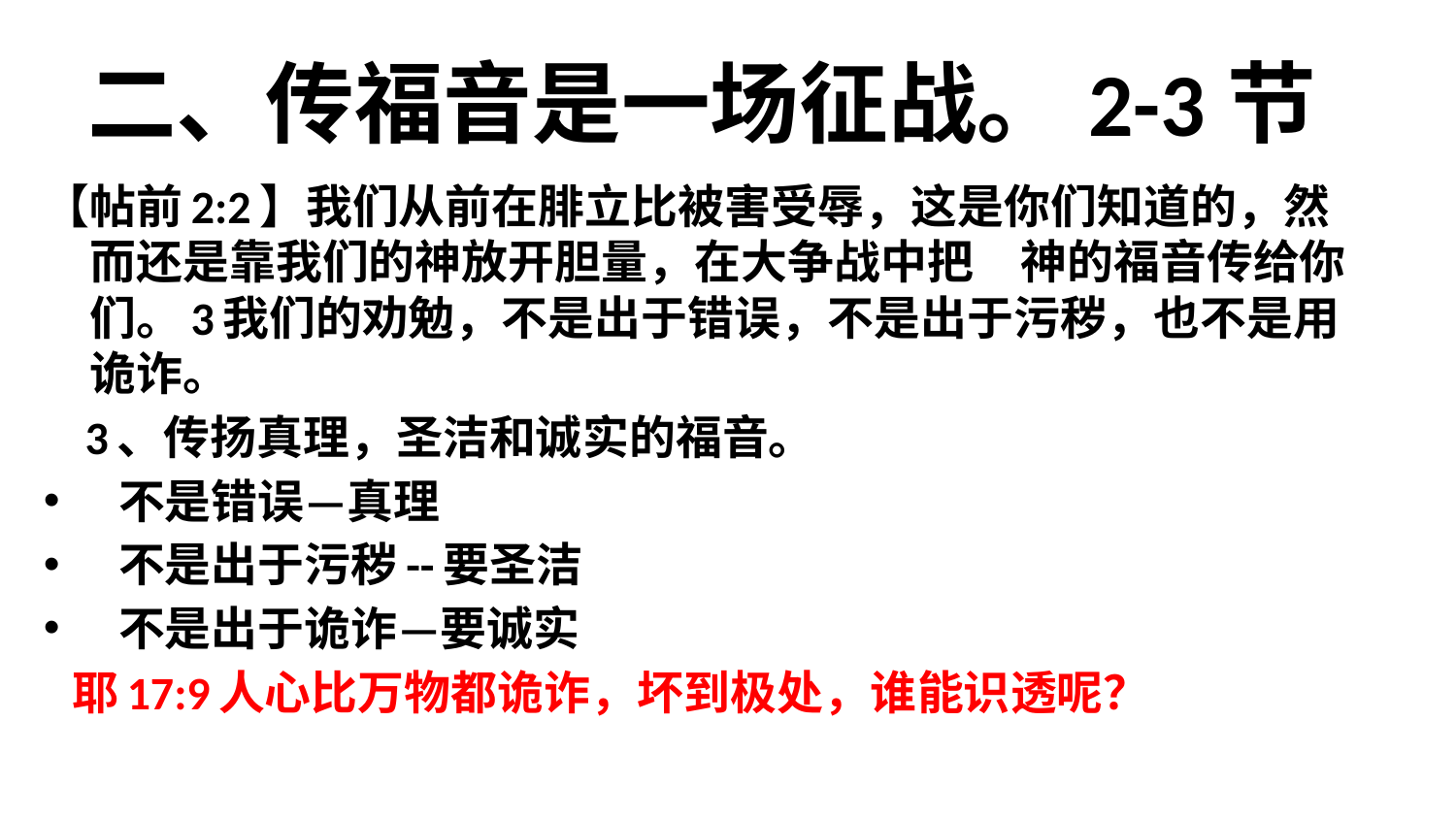

# 二、传福音是一场征战。2-3节
【帖前2:2】我们从前在腓立比被害受辱，这是你们知道的，然而还是靠我们的神放开胆量，在大争战中把　神的福音传给你们。3我们的劝勉，不是出于错误，不是出于污秽，也不是用诡诈。
    3、传扬真理，圣洁和诚实的福音。
  不是错误—真理
  不是出于污秽--要圣洁
  不是出于诡诈—要诚实
  耶17:9人心比万物都诡诈，坏到极处，谁能识透呢？